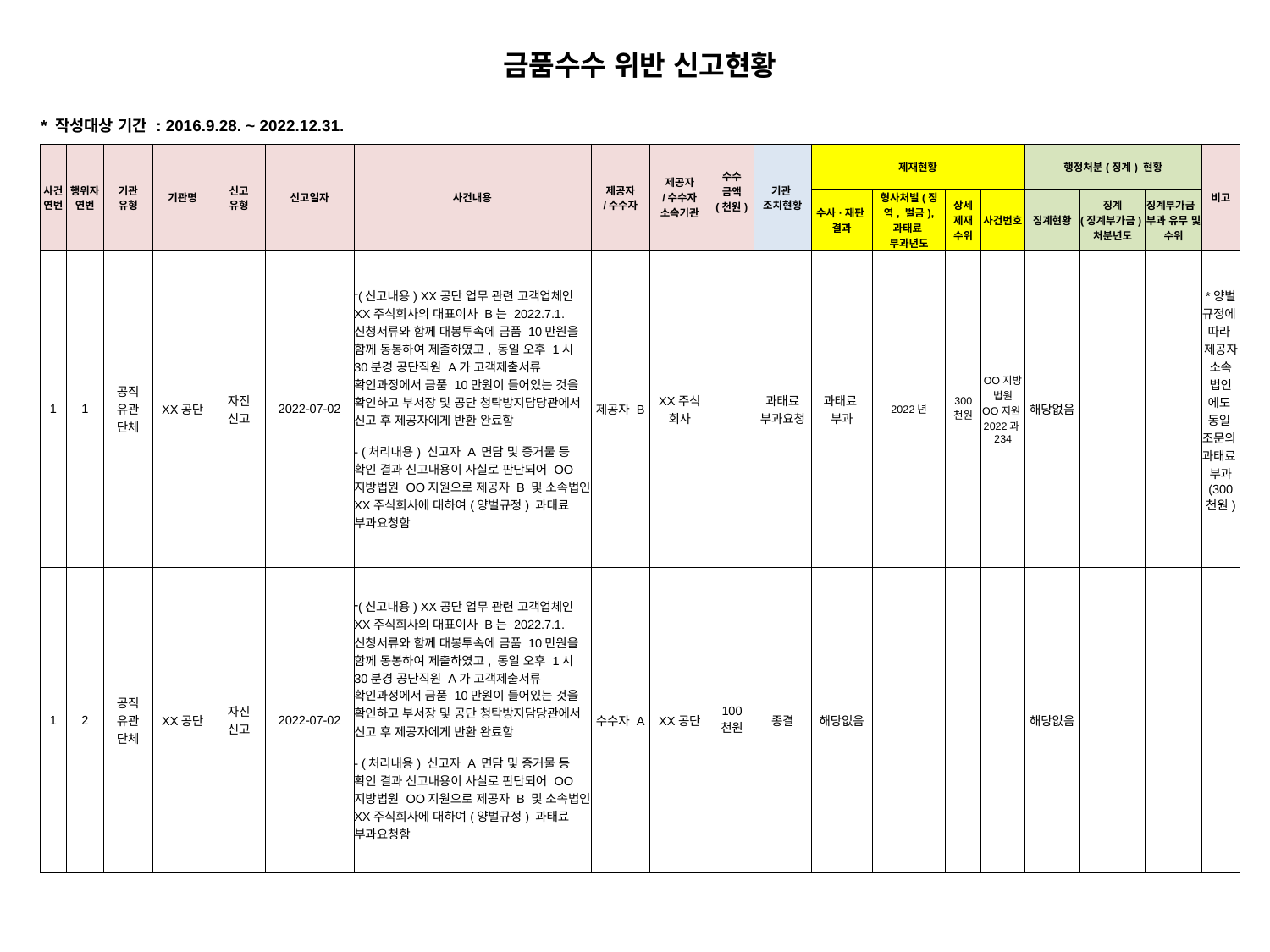

| 금품수수 위반 신고현황 |  |  |  |  |  |  |  |  |  |  |  |  |  |  |  |  |  |  |
| --- | --- | --- | --- | --- | --- | --- | --- | --- | --- | --- | --- | --- | --- | --- | --- | --- | --- | --- |
| \* 작성대상 기간 : 2016.9.28. ~ 2022.12.31. |  |  |  |  |  |  |  |  |  |  |  |  |  |  |  |  |  |  |
| 사건연번 | 행위자연번 | 기관 유형 | 기관명 | 신고 유형 | 신고일자 | 사건내용 | 제공자 /수수자 | 제공자 /수수자 소속기관 | 수수 금액 (천원) | 기관 조치현황 | 제재현황 |  |  |  | 행정처분(징계) 현황 |  |  | 비고 |
|  |  |  |  |  |  |  |  |  |  |  | 수사·재판 결과 | 형사처벌(징역, 벌금), 과태료 부과년도 | 상세 제재 수위 | 사건번호 | 징계현황 | 징계 (징계부가금) 처분년도 | 징계부가금 부과 유무 및 수위 |  |
| 1 | 1 | 공직 유관 단체 | XX공단 | 자진 신고 | 2022-07-02 | (신고내용) XX공단 업무 관련 고객업체인 XX주식회사의 대표이사 B는 2022.7.1. 신청서류와 함께 대봉투속에 금품 10만원을 함께 동봉하여 제출하였고, 동일 오후 1시 30분경 공단직원 A가 고객제출서류 확인과정에서 금품 10만원이 들어있는 것을 확인하고 부서장 및 공단 청탁방지담당관에서 신고 후 제공자에게 반환 완료함 - (처리내용) 신고자 A 면담 및 증거물 등 확인 결과 신고내용이 사실로 판단되어 OO지방법원 OO지원으로 제공자 B 및 소속법인 XX주식회사에 대하여(양벌규정) 과태료 부과요청함 | 제공자 B | XX주식 회사 |  | 과태료 부과요청 | 과태료 부과 | 2022년 | 300 천원 | OO지방 법원 OO지원 2022과234 | 해당없음 |  |  | \*양벌 규정에 따라 제공자 소속 법인 에도 동일 조문의 과태료 부과 (300 천원) |
| 1 | 2 | 공직 유관 단체 | XX공단 | 자진 신고 | 2022-07-02 | (신고내용) XX공단 업무 관련 고객업체인 XX주식회사의 대표이사 B는 2022.7.1. 신청서류와 함께 대봉투속에 금품 10만원을 함께 동봉하여 제출하였고, 동일 오후 1시 30분경 공단직원 A가 고객제출서류 확인과정에서 금품 10만원이 들어있는 것을 확인하고 부서장 및 공단 청탁방지담당관에서 신고 후 제공자에게 반환 완료함 - (처리내용) 신고자 A 면담 및 증거물 등 확인 결과 신고내용이 사실로 판단되어 OO지방법원 OO지원으로 제공자 B 및 소속법인 XX주식회사에 대하여(양벌규정) 과태료 부과요청함 | 수수자 A | XX공단 | 100 천원 | 종결 | 해당없음 |  |  |  | 해당없음 |  |  |  |